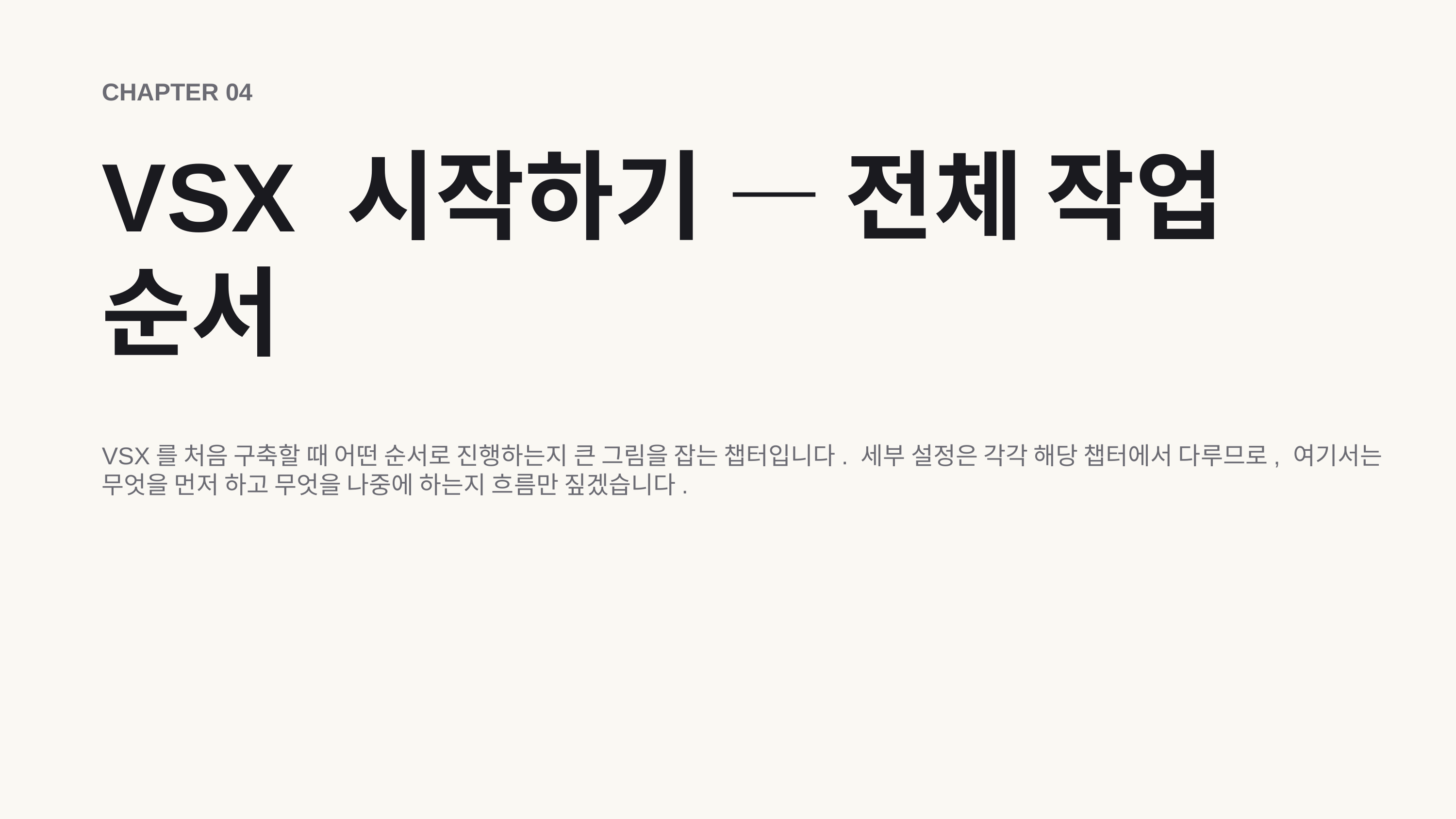

CHAPTER 04
VSX 시작하기 — 전체 작업 순서
VSX를 처음 구축할 때 어떤 순서로 진행하는지 큰 그림을 잡는 챕터입니다. 세부 설정은 각각 해당 챕터에서 다루므로, 여기서는 무엇을 먼저 하고 무엇을 나중에 하는지 흐름만 짚겠습니다.